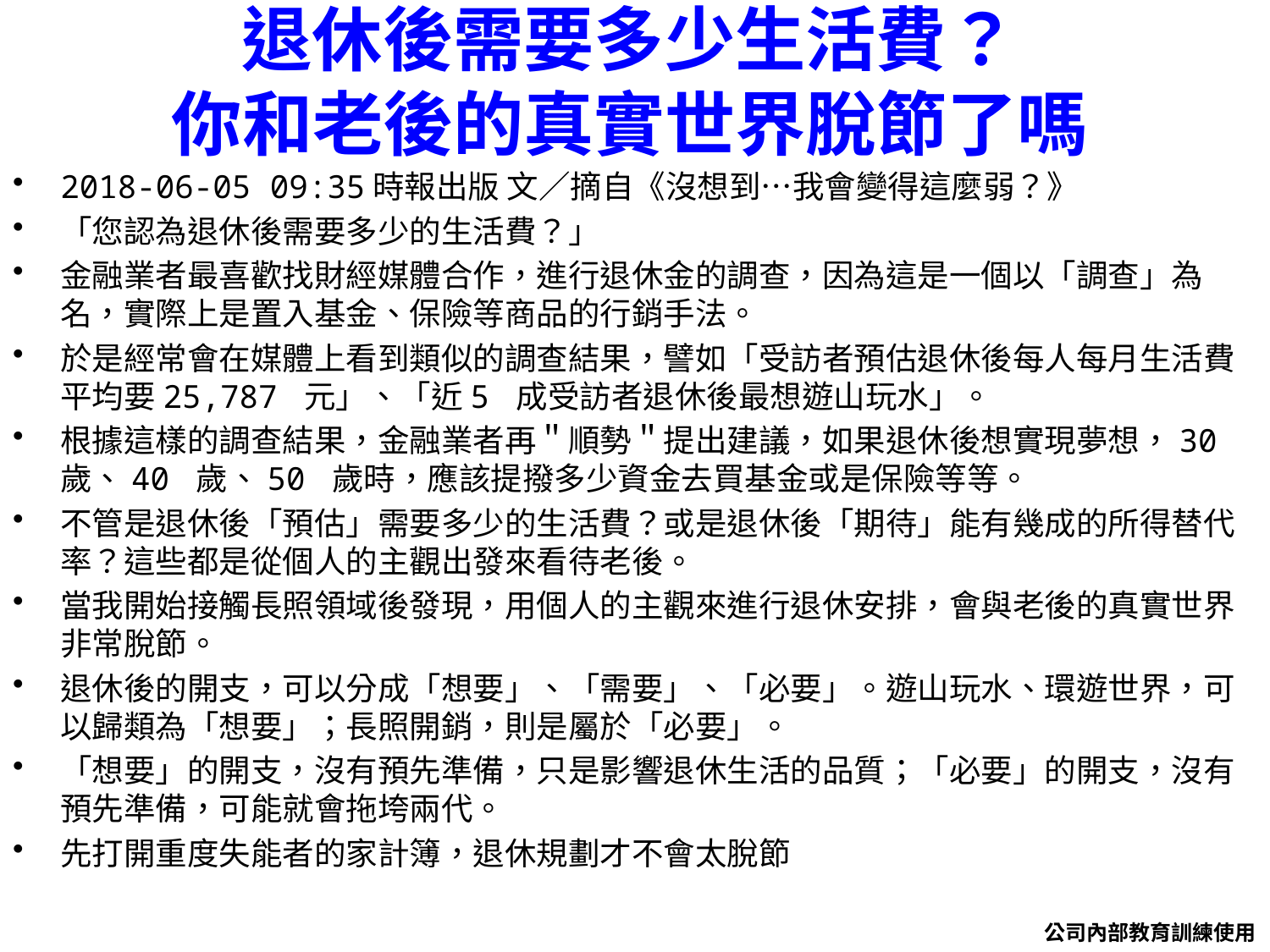

# 退休後需要多少生活費？ 你和老後的真實世界脫節了嗎

2018-06-05 09:35時報出版 文／摘自《沒想到…我會變得這麼弱？》
「您認為退休後需要多少的生活費？」
金融業者最喜歡找財經媒體合作，進行退休金的調查，因為這是一個以「調查」為名，實際上是置入基金、保險等商品的行銷手法。
於是經常會在媒體上看到類似的調查結果，譬如「受訪者預估退休後每人每月生活費平均要25,787 元」、「近5 成受訪者退休後最想遊山玩水」。
根據這樣的調查結果，金融業者再＂順勢＂提出建議，如果退休後想實現夢想，30 歲、40 歲、50 歲時，應該提撥多少資金去買基金或是保險等等。
不管是退休後「預估」需要多少的生活費？或是退休後「期待」能有幾成的所得替代率？這些都是從個人的主觀出發來看待老後。
當我開始接觸長照領域後發現，用個人的主觀來進行退休安排，會與老後的真實世界非常脫節。
退休後的開支，可以分成「想要」、「需要」、「必要」。遊山玩水、環遊世界，可以歸類為「想要」；長照開銷，則是屬於「必要」。
「想要」的開支，沒有預先準備，只是影響退休生活的品質；「必要」的開支，沒有預先準備，可能就會拖垮兩代。
先打開重度失能者的家計簿，退休規劃才不會太脫節

公司內部教育訓練使用